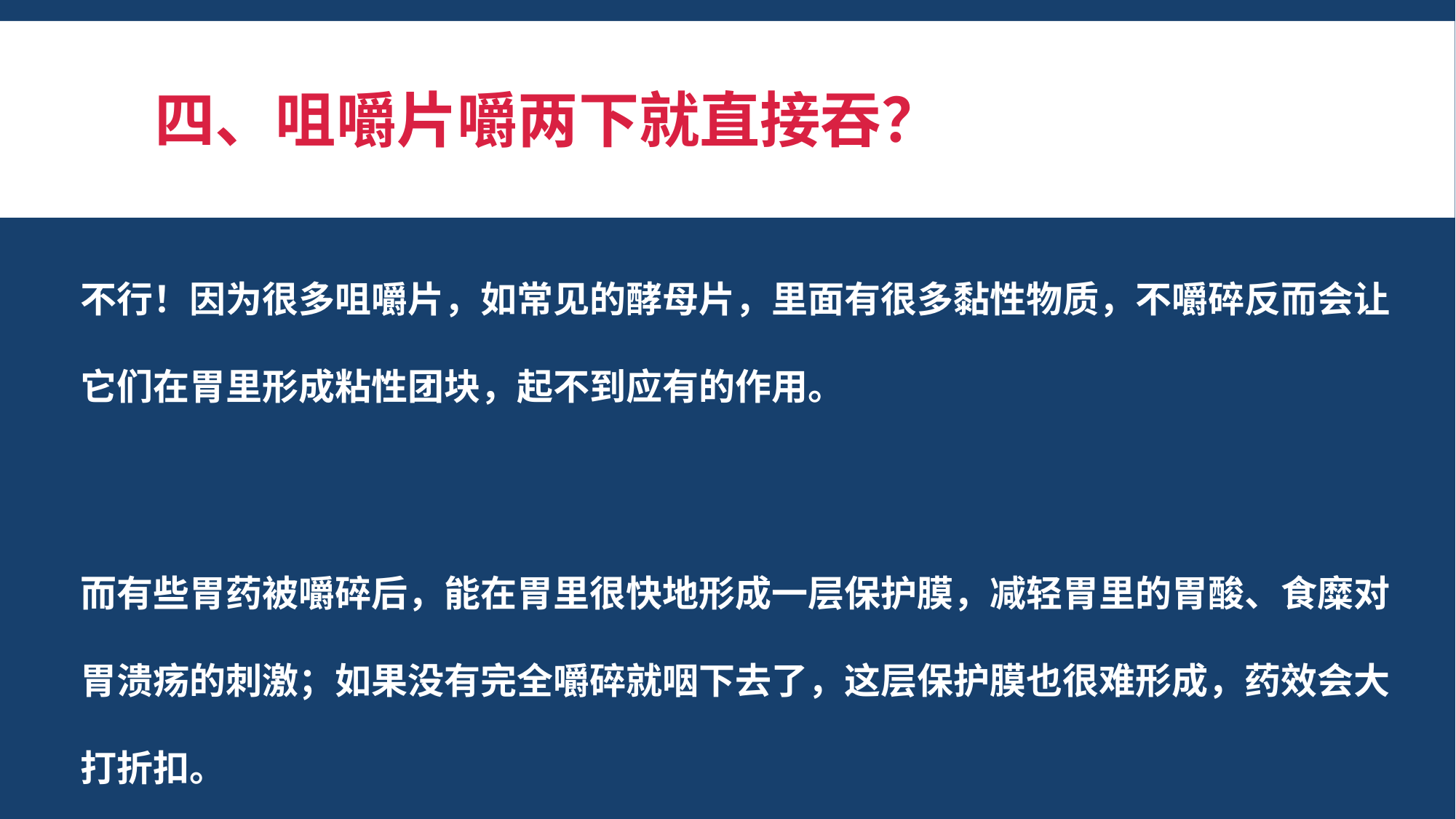

# 四、咀嚼片嚼两下就直接吞？
不行！因为很多咀嚼片，如常见的酵母片，里面有很多黏性物质，不嚼碎反而会让它们在胃里形成粘性团块，起不到应有的作用。

而有些胃药被嚼碎后，能在胃里很快地形成一层保护膜，减轻胃里的胃酸、食糜对胃溃疡的刺激；如果没有完全嚼碎就咽下去了，这层保护膜也很难形成，药效会大打折扣。